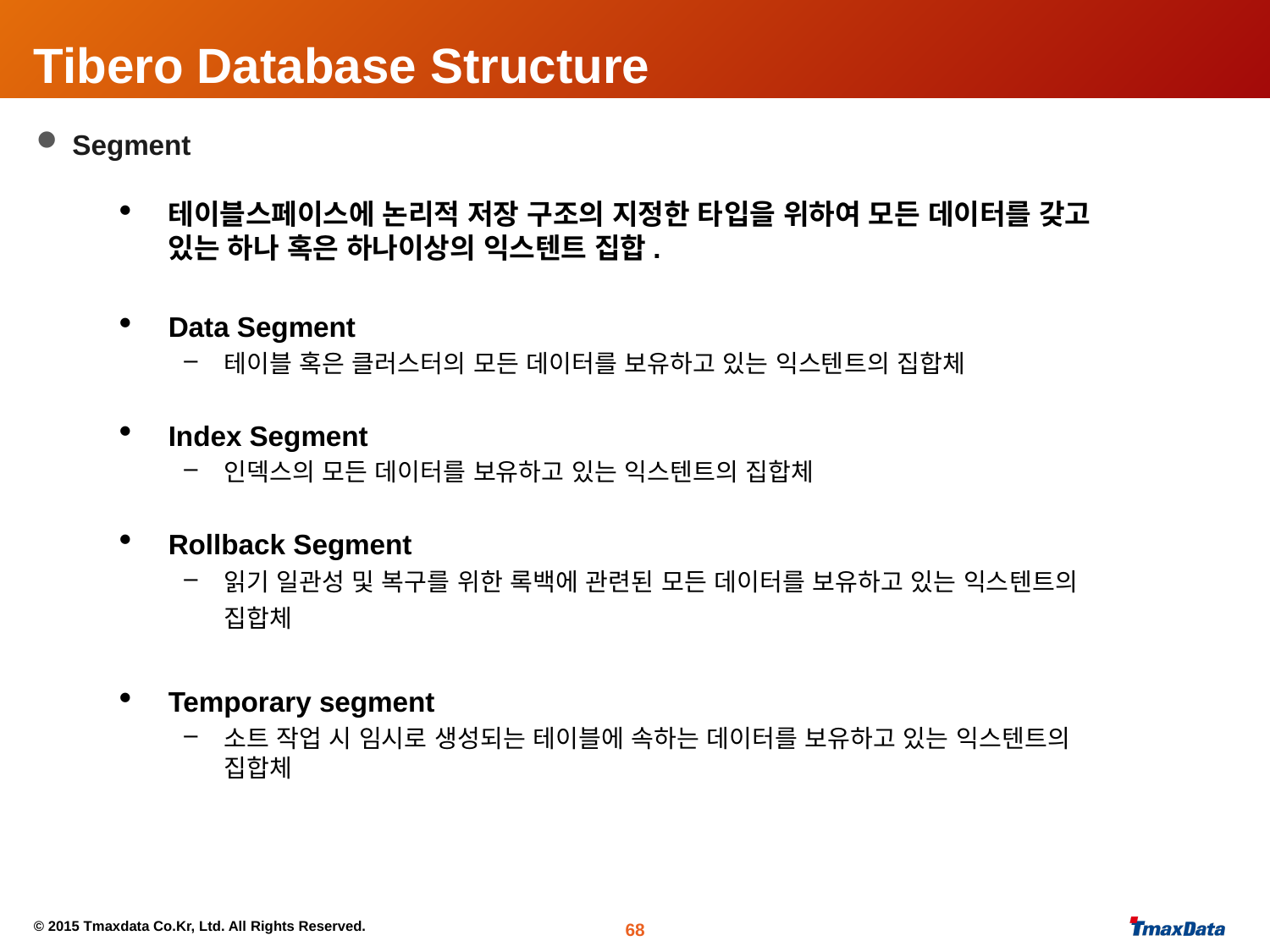

# Tibero Database Structure
 Segment

테이블스페이스에 논리적 저장 구조의 지정한 타입을 위하여 모든 데이터를 갖고 있는 하나 혹은 하나이상의 익스텐트 집합.

Data Segment
테이블 혹은 클러스터의 모든 데이터를 보유하고 있는 익스텐트의 집합체

Index Segment
인덱스의 모든 데이터를 보유하고 있는 익스텐트의 집합체

Rollback Segment
읽기 일관성 및 복구를 위한 록백에 관련된 모든 데이터를 보유하고 있는 익스텐트의 집합체

Temporary segment
소트 작업 시 임시로 생성되는 테이블에 속하는 데이터를 보유하고 있는 익스텐트의 집합체